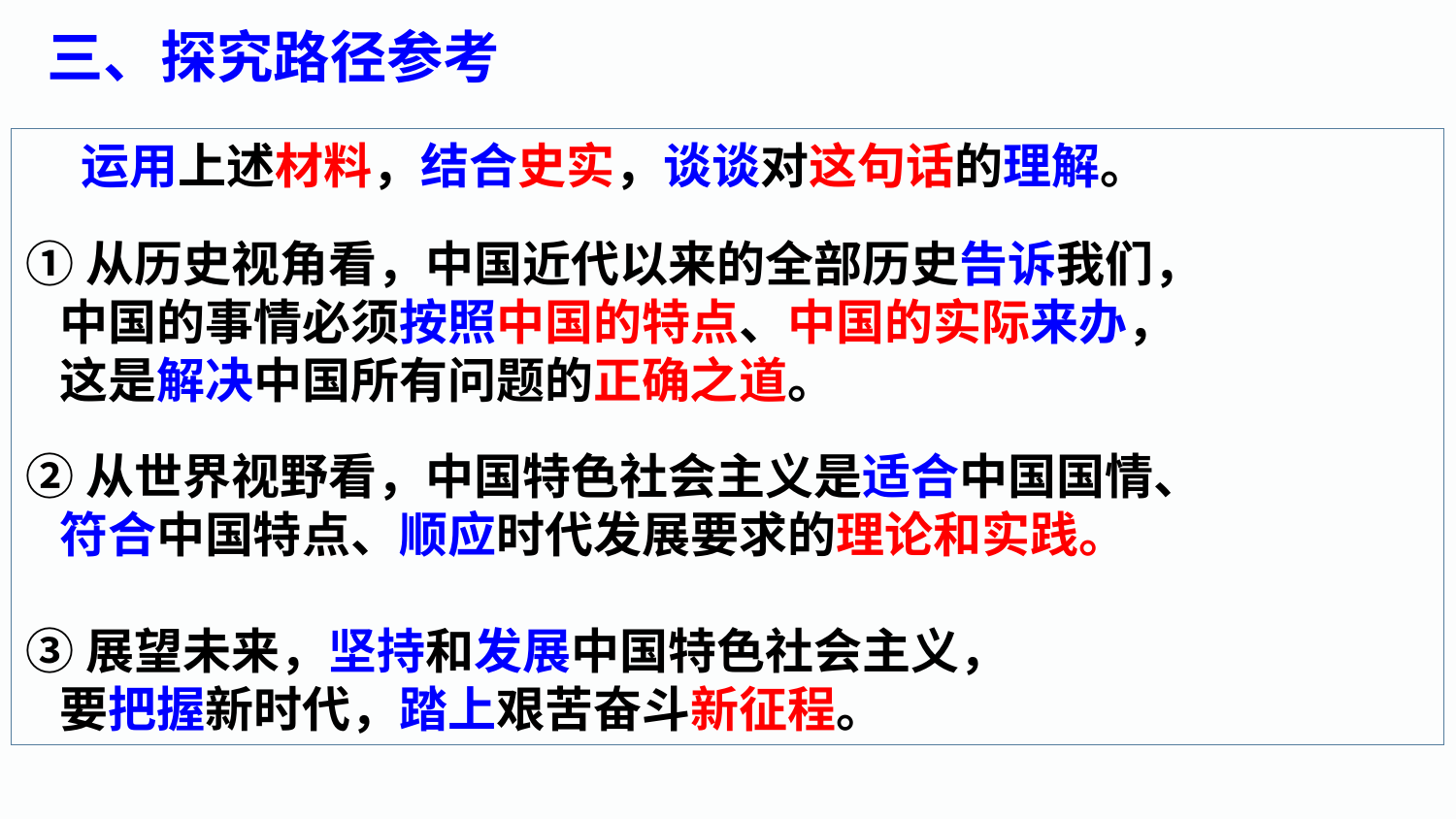

三、探究路径参考
    运用上述材料，结合史实，谈谈对这句话的理解。

①从历史视角看，中国近代以来的全部历史告诉我们，
  中国的事情必须按照中国的特点、中国的实际来办，
  这是解决中国所有问题的正确之道。

②从世界视野看，中国特色社会主义是适合中国国情、
  符合中国特点、顺应时代发展要求的理论和实践。

③展望未来，坚持和发展中国特色社会主义，
  要把握新时代，踏上艰苦奋斗新征程。